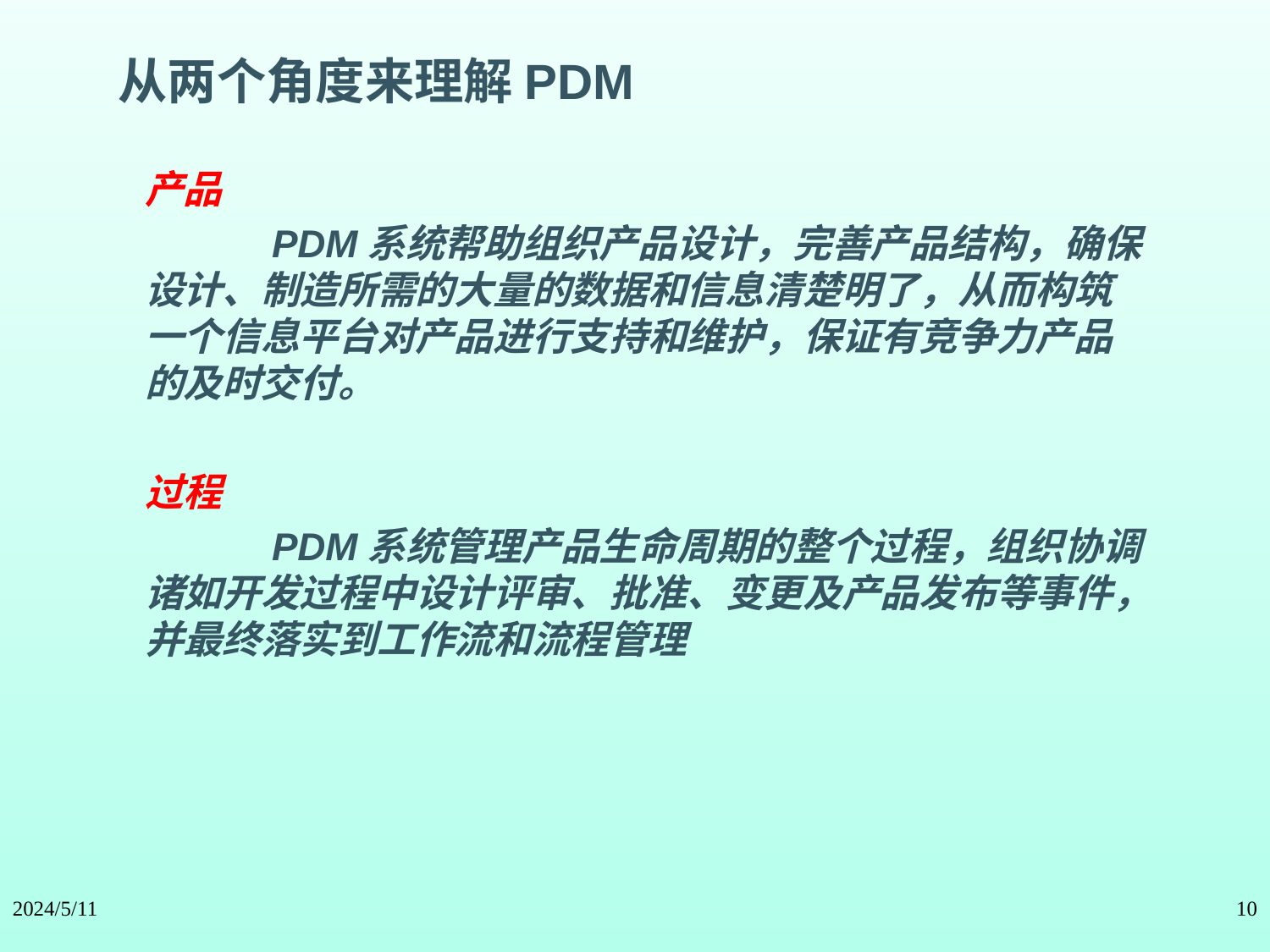

从两个角度来理解PDM
	产品
		PDM系统帮助组织产品设计，完善产品结构，确保设计、制造所需的大量的数据和信息清楚明了，从而构筑一个信息平台对产品进行支持和维护，保证有竞争力产品的及时交付。

	过程
		PDM系统管理产品生命周期的整个过程，组织协调诸如开发过程中设计评审、批准、变更及产品发布等事件，并最终落实到工作流和流程管理
2024/5/11
10